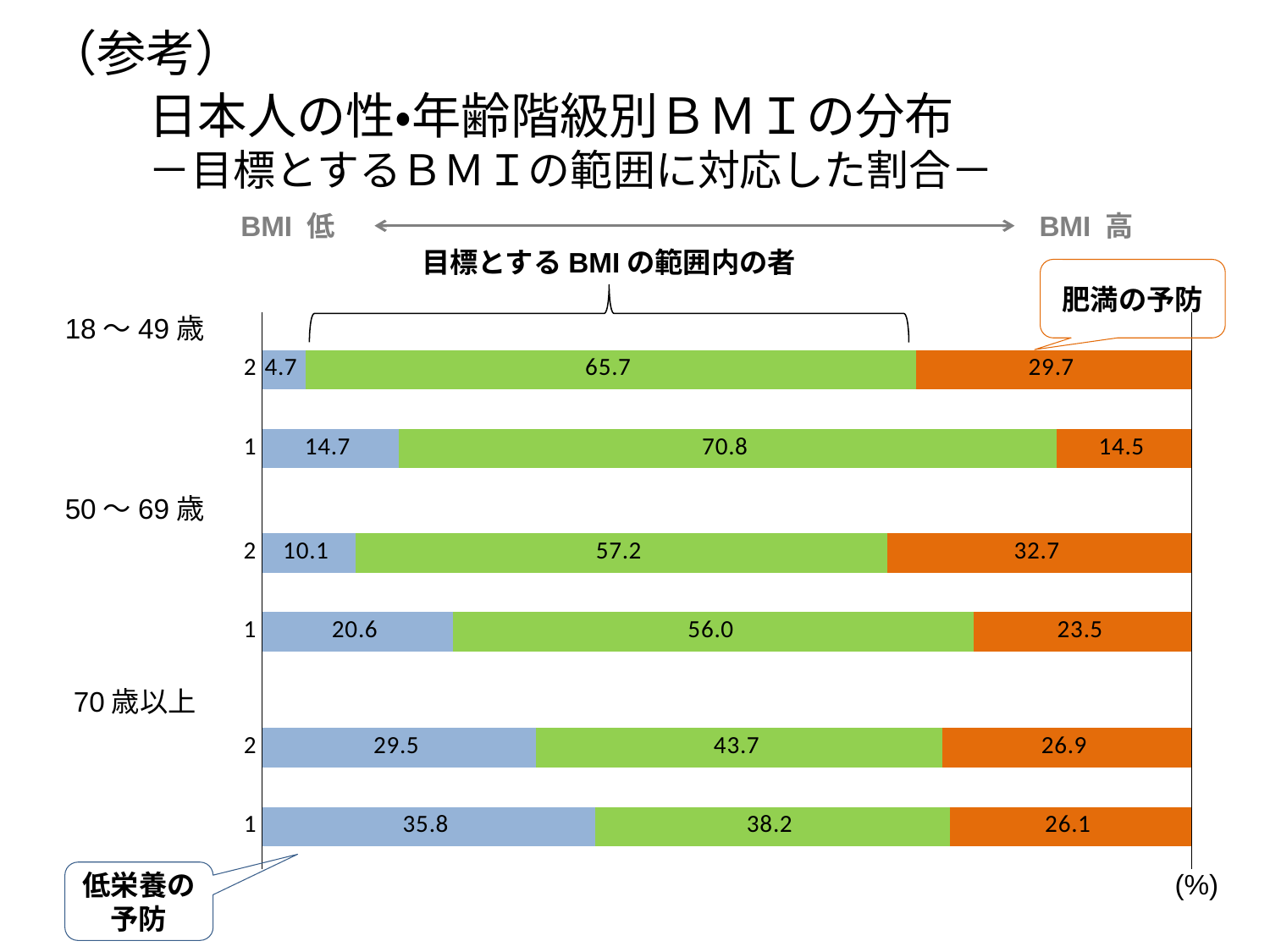

（参考）
日本人の性・年齢階級別ＢＭＩの分布
－目標とするＢＭＩの範囲に対応した割合－

BMI 低
BMI 高
目標とするBMIの範囲内の者

### Chart

| Category |  |  |  |
|---|---|---|---|
18～49歳

### Chart

| Category |  |  |  |
|---|---|---|---|
50～69歳

### Chart

| Category |  |  |  |
|---|---|---|---|
70歳以上
(%)
肥満の予防
低栄養の予防